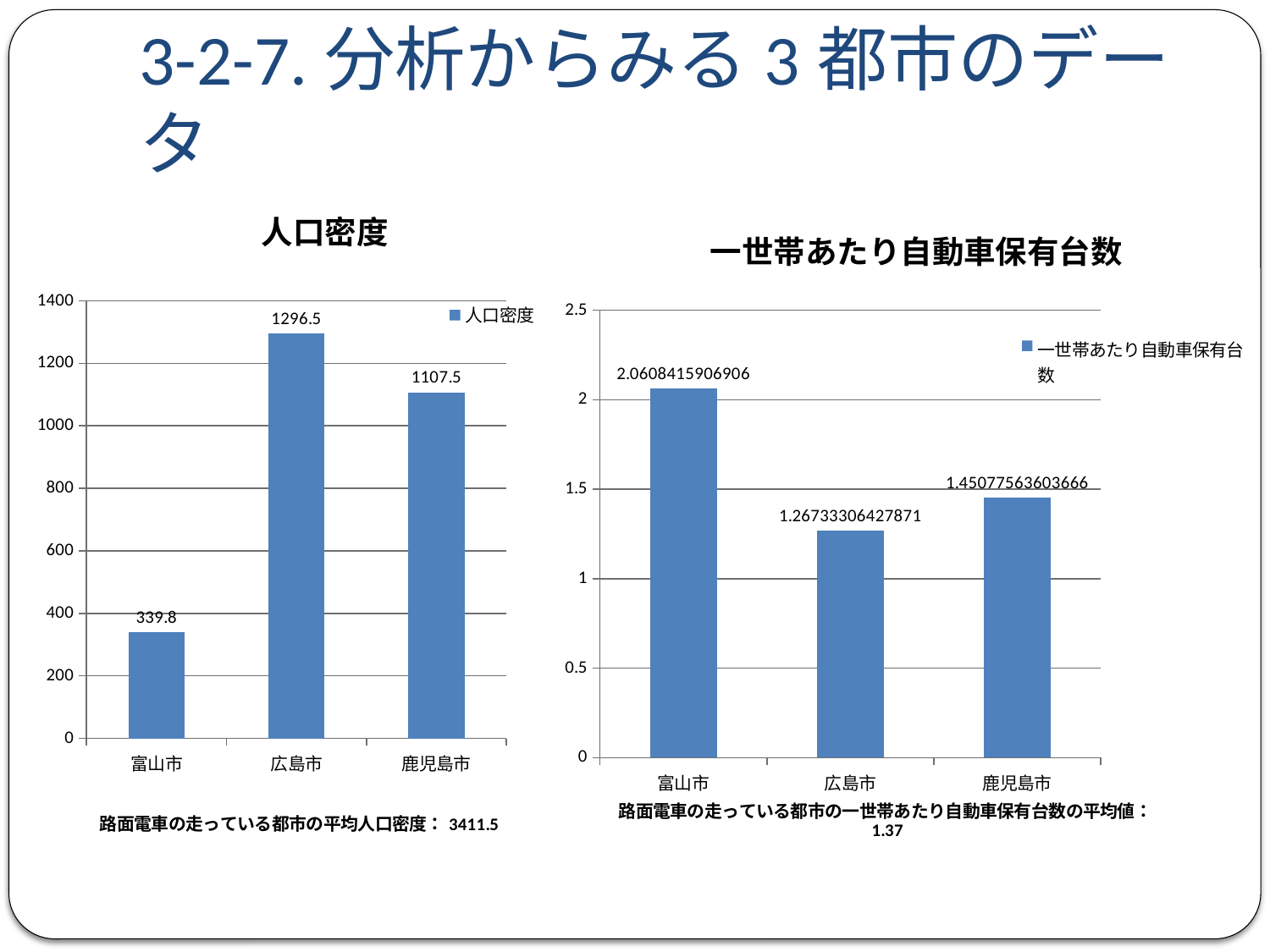

# 3-2-7.分析からみる3都市のデータ

### Chart:

| Category | 人口密度 |
|---|---|
| 富山市 | 339.8 |
| 広島市 | 1296.5 |
| 鹿児島市 | 1107.5 |

### Chart:

| Category | 一世帯あたり自動車保有台数 |
|---|---|
| 富山市 | 2.060841590690602 |
| 広島市 | 1.2673330642787093 |
| 鹿児島市 | 1.4507756360366624 |